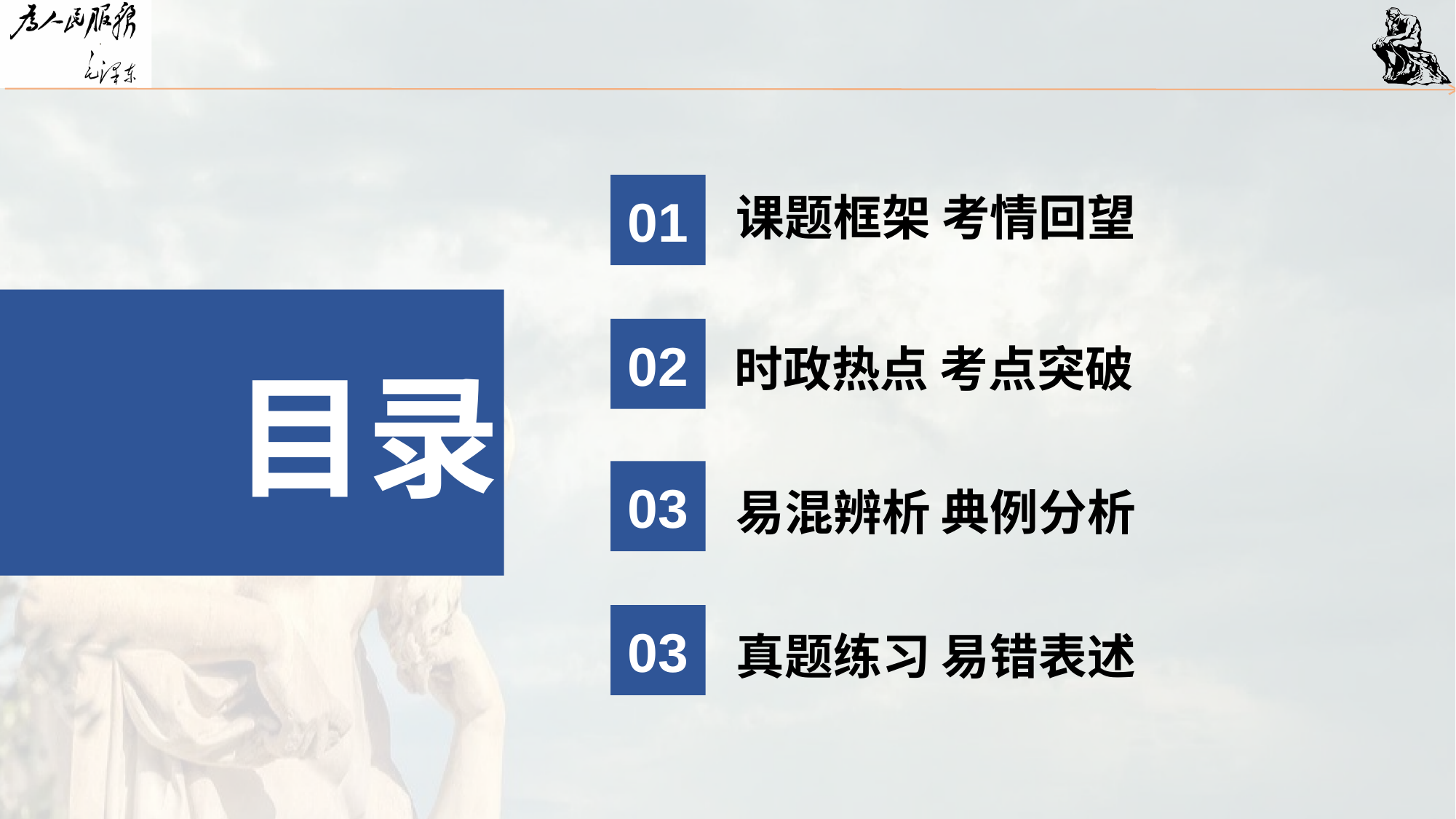

01
课题框架 考情回望

02
时政热点 考点突破
目录
03
易混辨析 典例分析
03
真题练习 易错表述